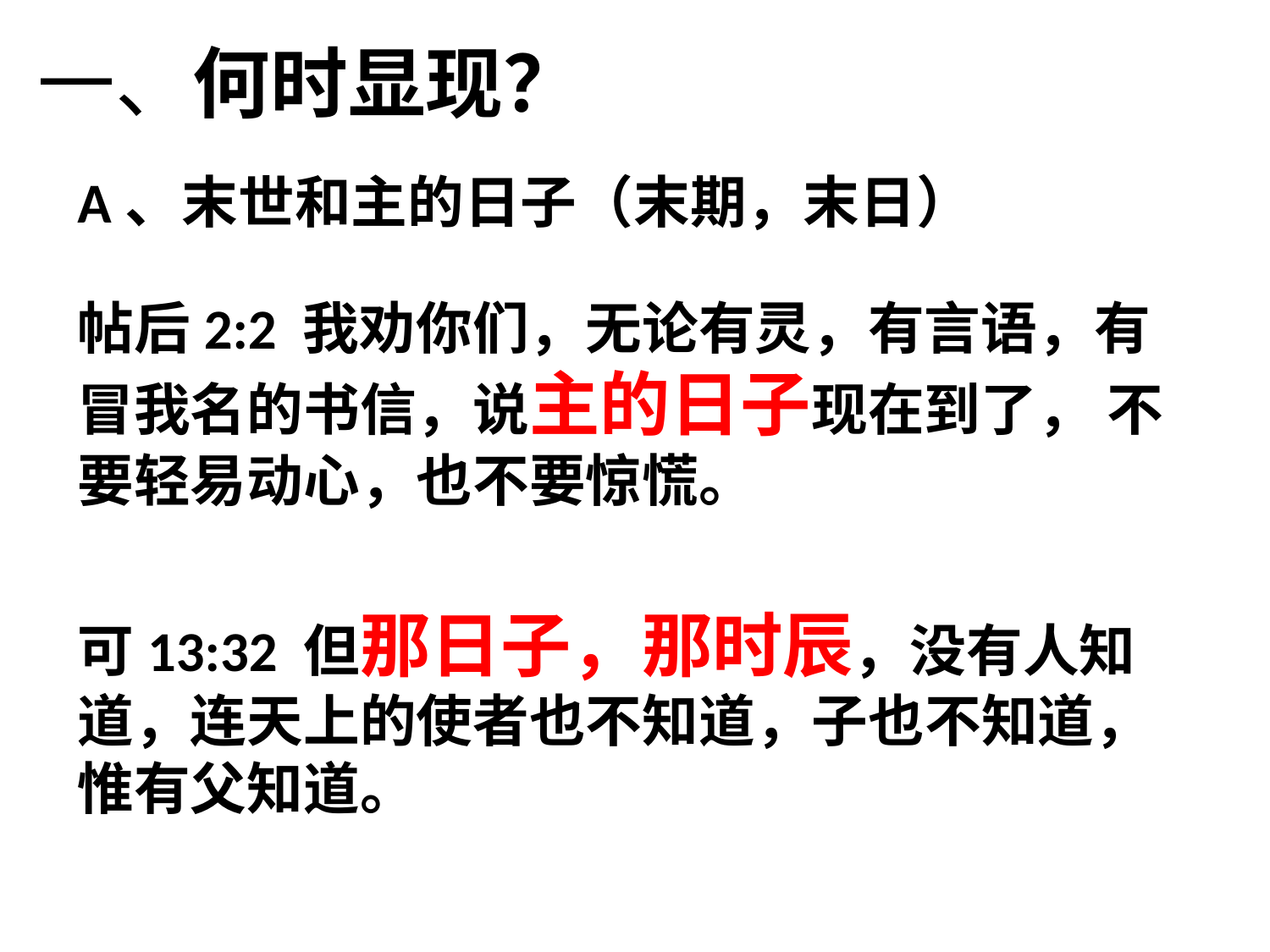

# 一、何时显现？
A、末世和主的日子（末期，末日）
帖后2:2 我劝你们，无论有灵，有言语，有冒我名的书信，说主的日子现在到了， 不要轻易动心，也不要惊慌。

可13:32 但那日子，那时辰，没有人知道，连天上的使者也不知道，子也不知道，惟有父知道。